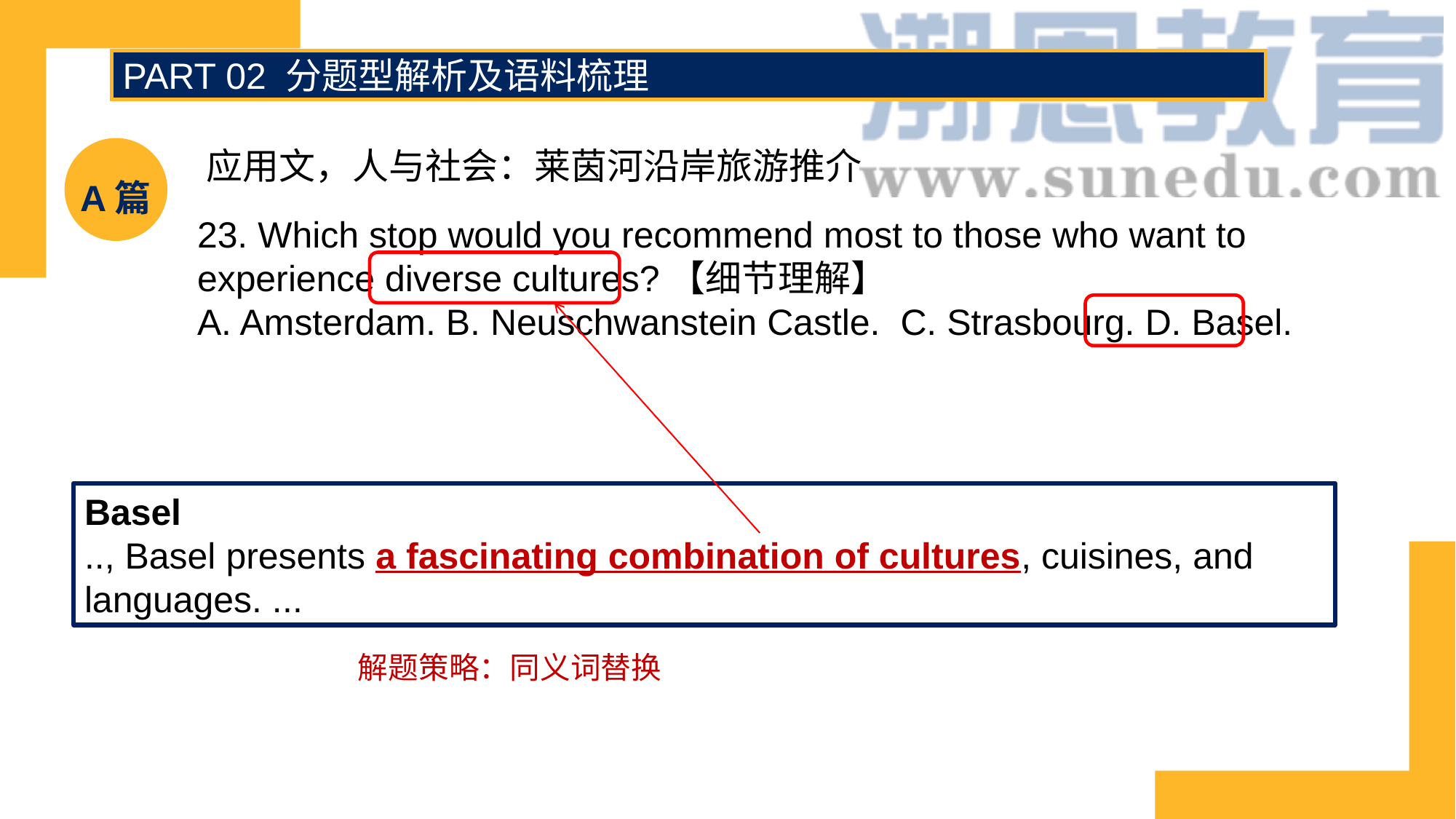

PART 02 分题型解析及语料梳理

应用文，人与社会：莱茵河沿岸旅游推介
A篇
23. Which stop would you recommend most to those who want to experience diverse cultures?【细节理解】
A. Amsterdam. B. Neuschwanstein Castle.  C. Strasbourg. D. Basel.

Basel
.., Basel presents a fascinating combination of cultures, cuisines, and languages. ...

解题策略：同义词替换